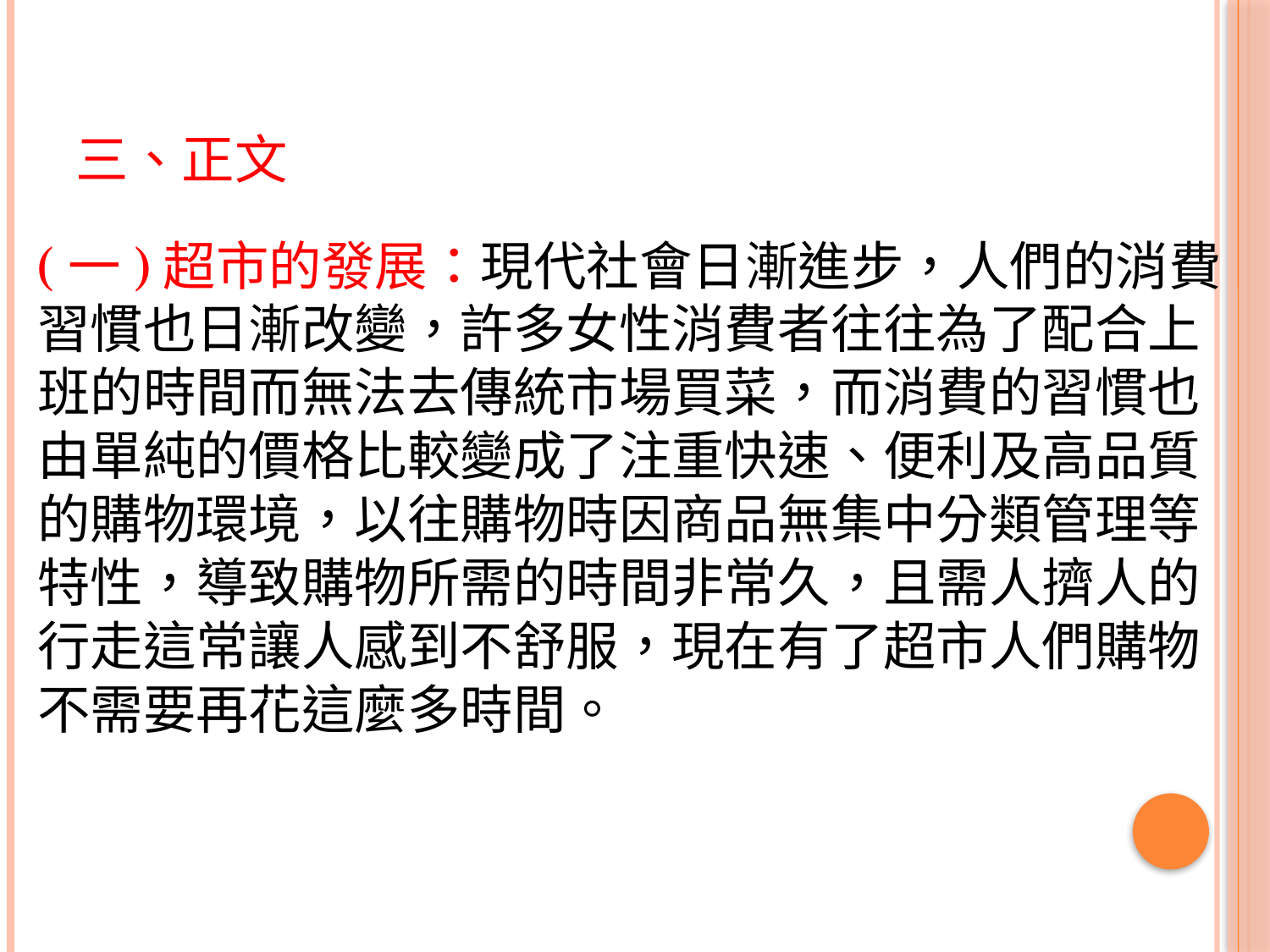

# 三、正文
(一)超市的發展：現代社會日漸進步，人們的消費習慣也日漸改變，許多女性消費者往往為了配合上班的時間而無法去傳統市場買菜，而消費的習慣也由單純的價格比較變成了注重快速、便利及高品質的購物環境，以往購物時因商品無集中分類管理等特性，導致購物所需的時間非常久，且需人擠人的行走這常讓人感到不舒服，現在有了超市人們購物不需要再花這麼多時間。